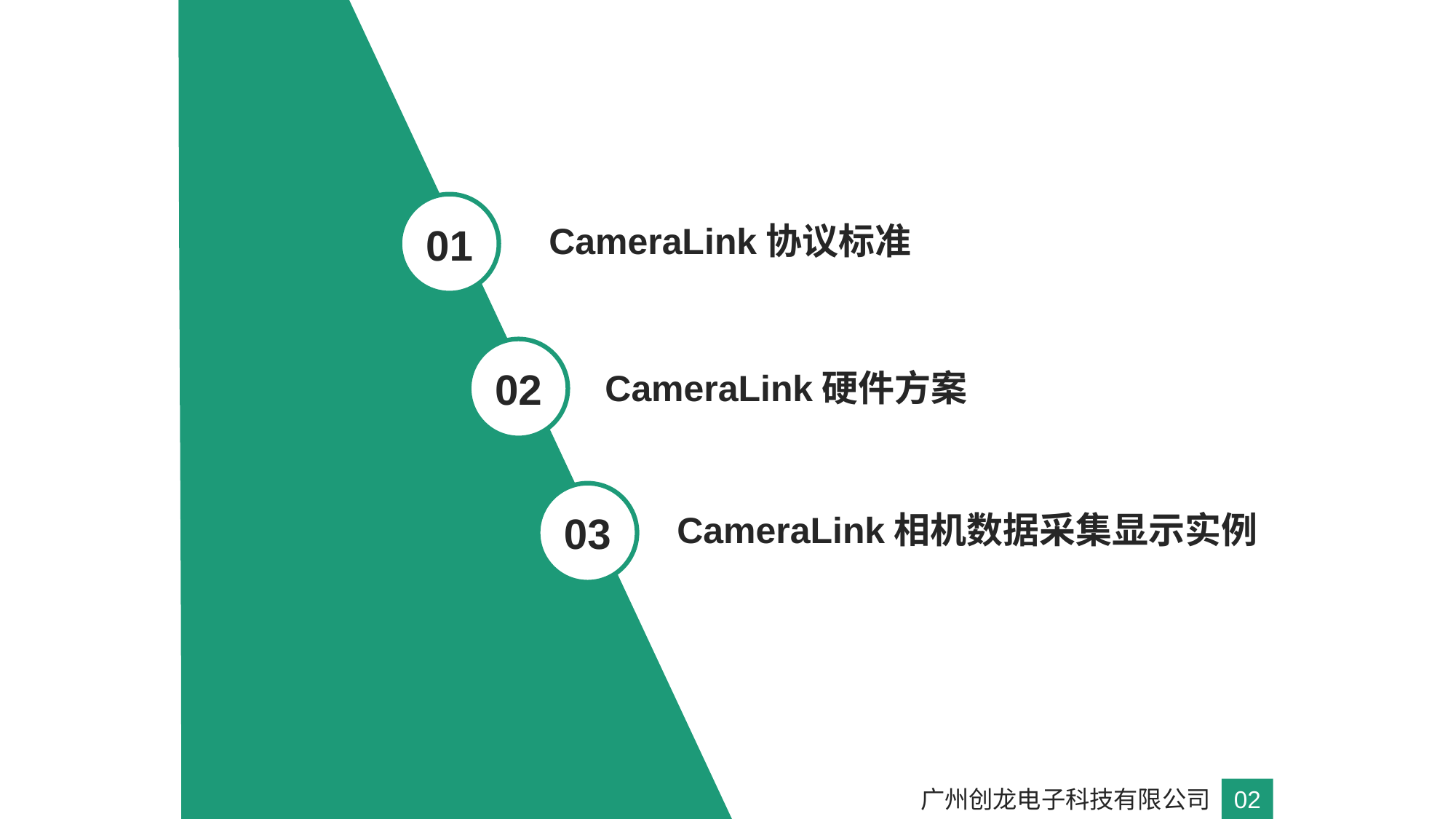

01
CameraLink协议标准

02
CameraLink硬件方案

03
CameraLink相机数据采集显示实例
广州创龙电子科技有限公司
02